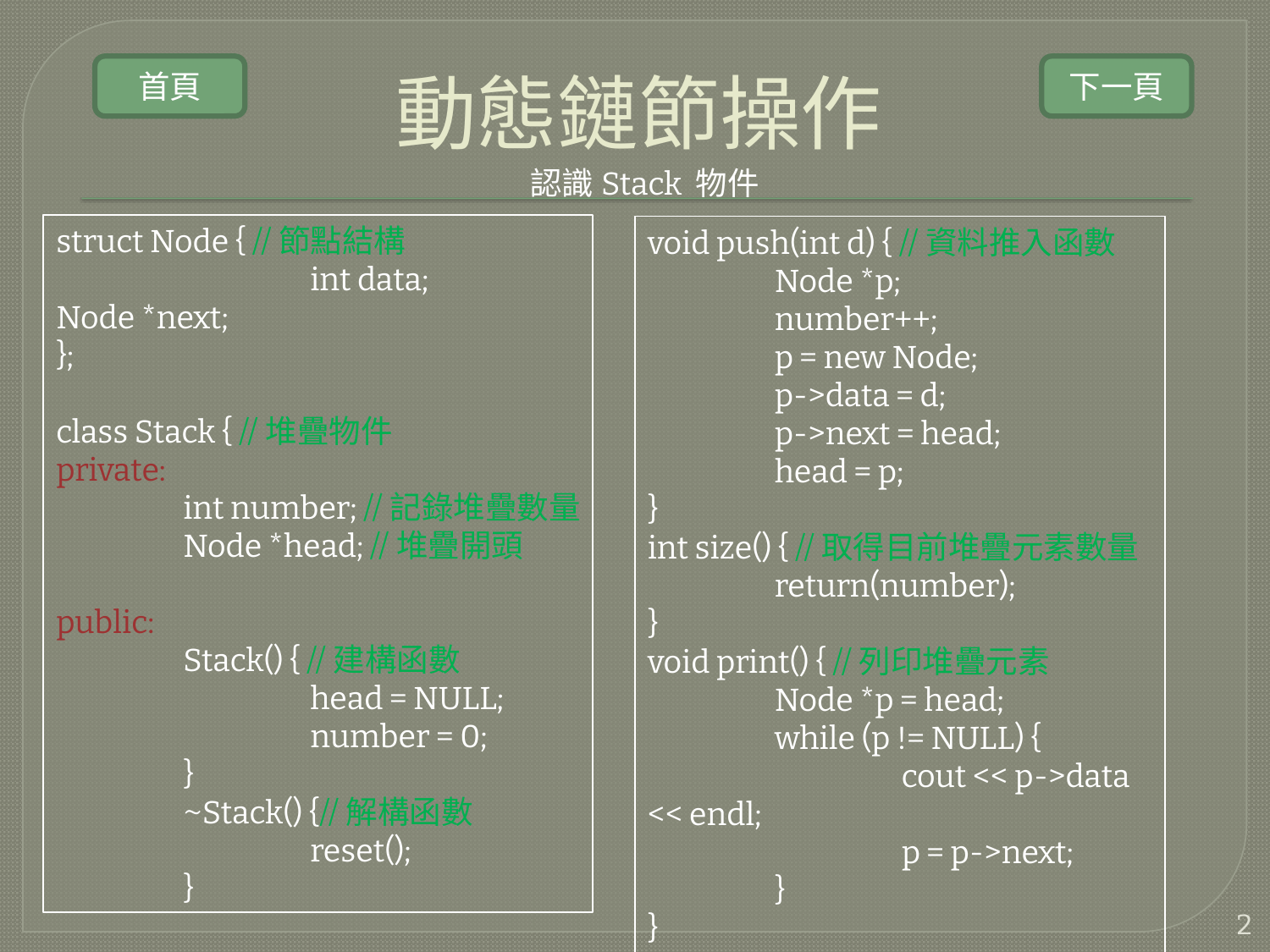

# 動態鏈節操作
首頁
下一頁
認識Stack 物件
struct Node { //節點結構
		int data;
Node *next;
};

class Stack { //堆疊物件
private:
	int number; //記錄堆疊數量
	Node *head; //堆疊開頭

public:
	Stack() { //建構函數
		head = NULL;
		number = 0;
	}
	~Stack() {//解構函數
		reset();
	}
void push(int d) { //資料推入函數
	Node *p;
	number++;
	p = new Node;
	p->data = d;
	p->next = head;
	head = p;
}
int size() { //取得目前堆疊元素數量
	return(number);
}
void print() { //列印堆疊元素
	Node *p = head;
	while (p != NULL) {
		cout << p->data << endl;
		p = p->next;
	}
}
2